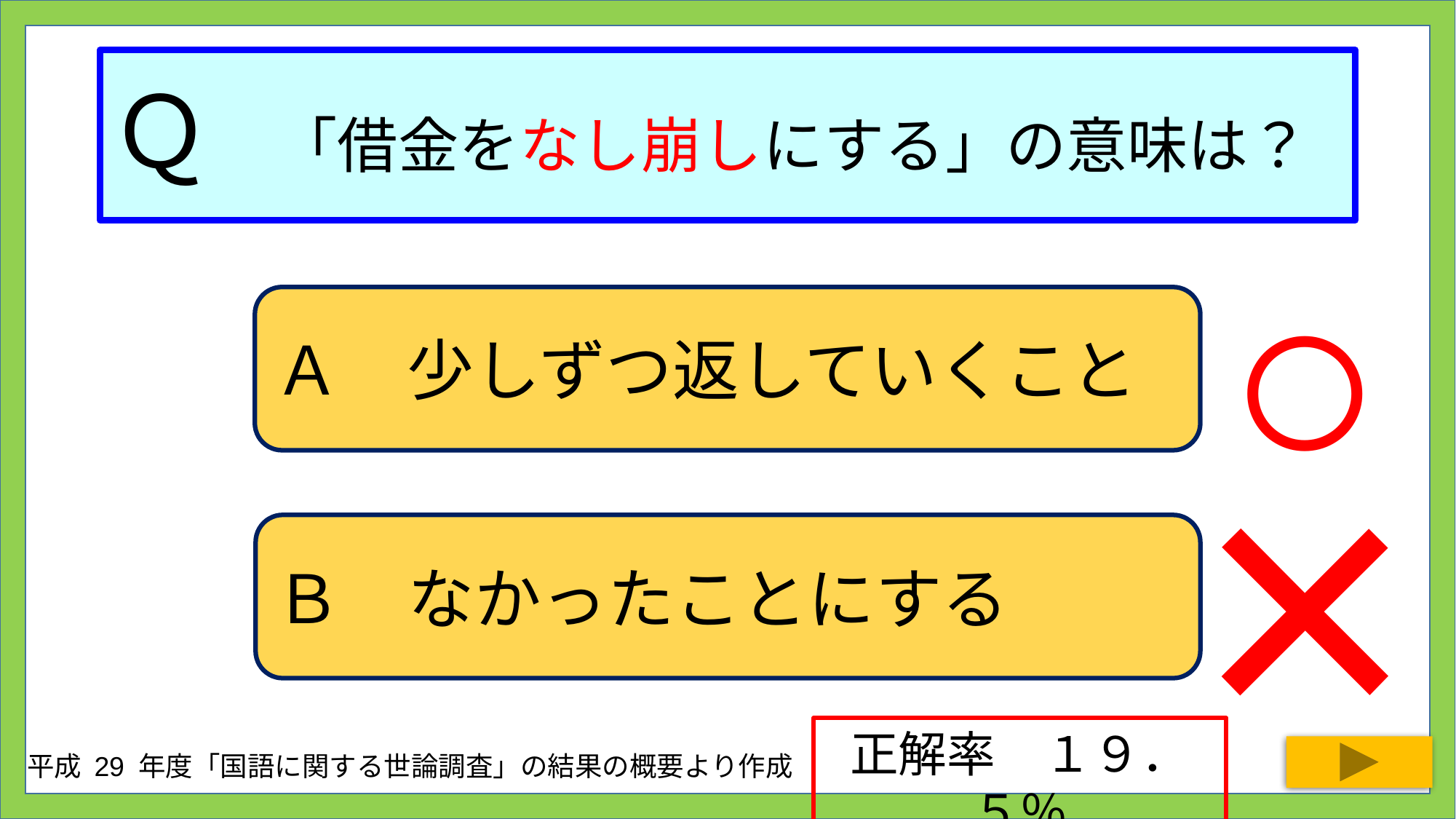

# Ｑ　「借金をなし崩しにする」の意味は？
○
Ａ　少しずつ返していくこと
×
Ｂ　なかったことにする
正解率　１９．５％

平成 29 年度「国語に関する世論調査」の結果の概要より作成